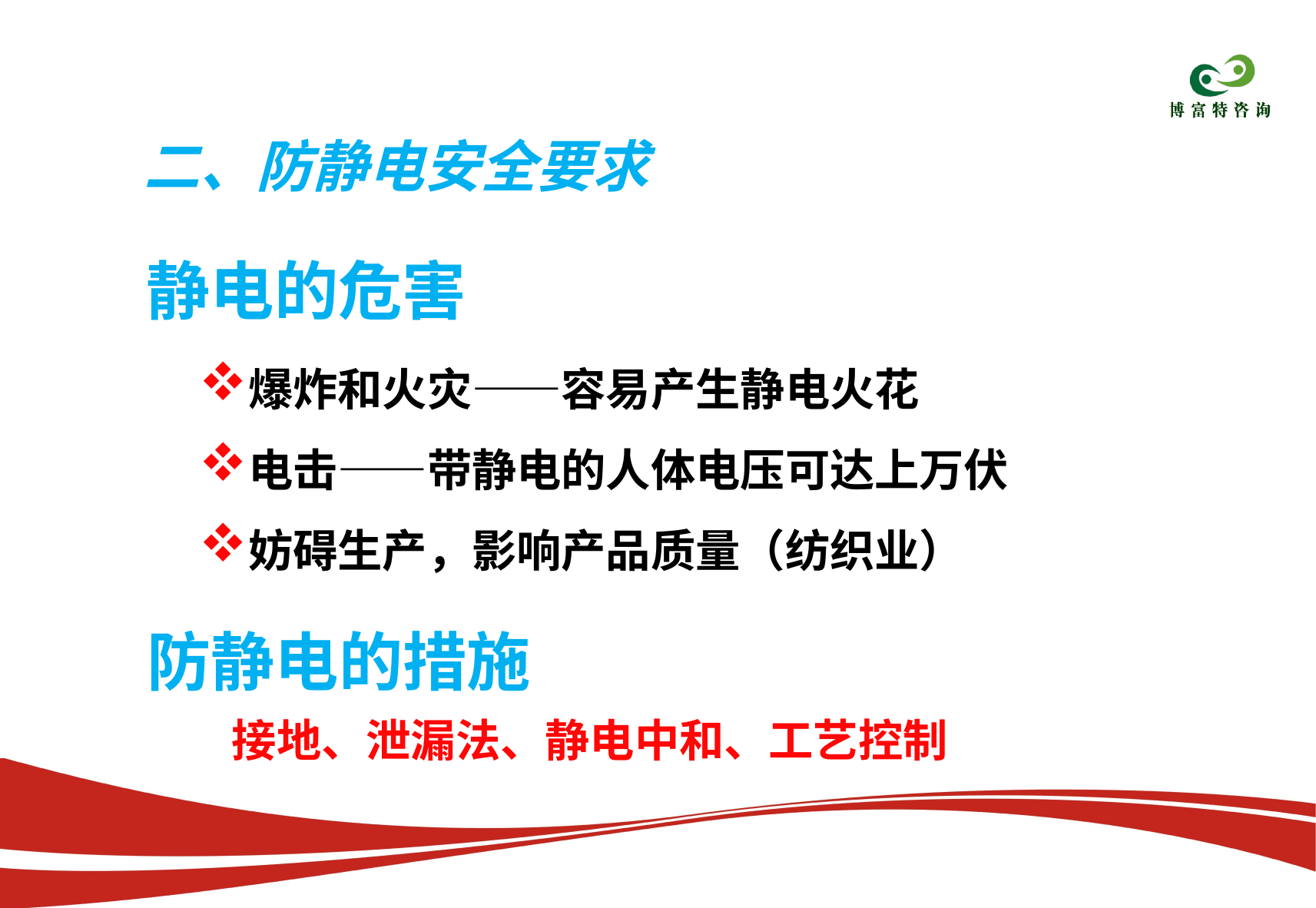

44
二、防静电安全要求
静电的危害
爆炸和火灾——容易产生静电火花
电击——带静电的人体电压可达上万伏
妨碍生产，影响产品质量（纺织业）
防静电的措施
接地、泄漏法、静电中和、工艺控制